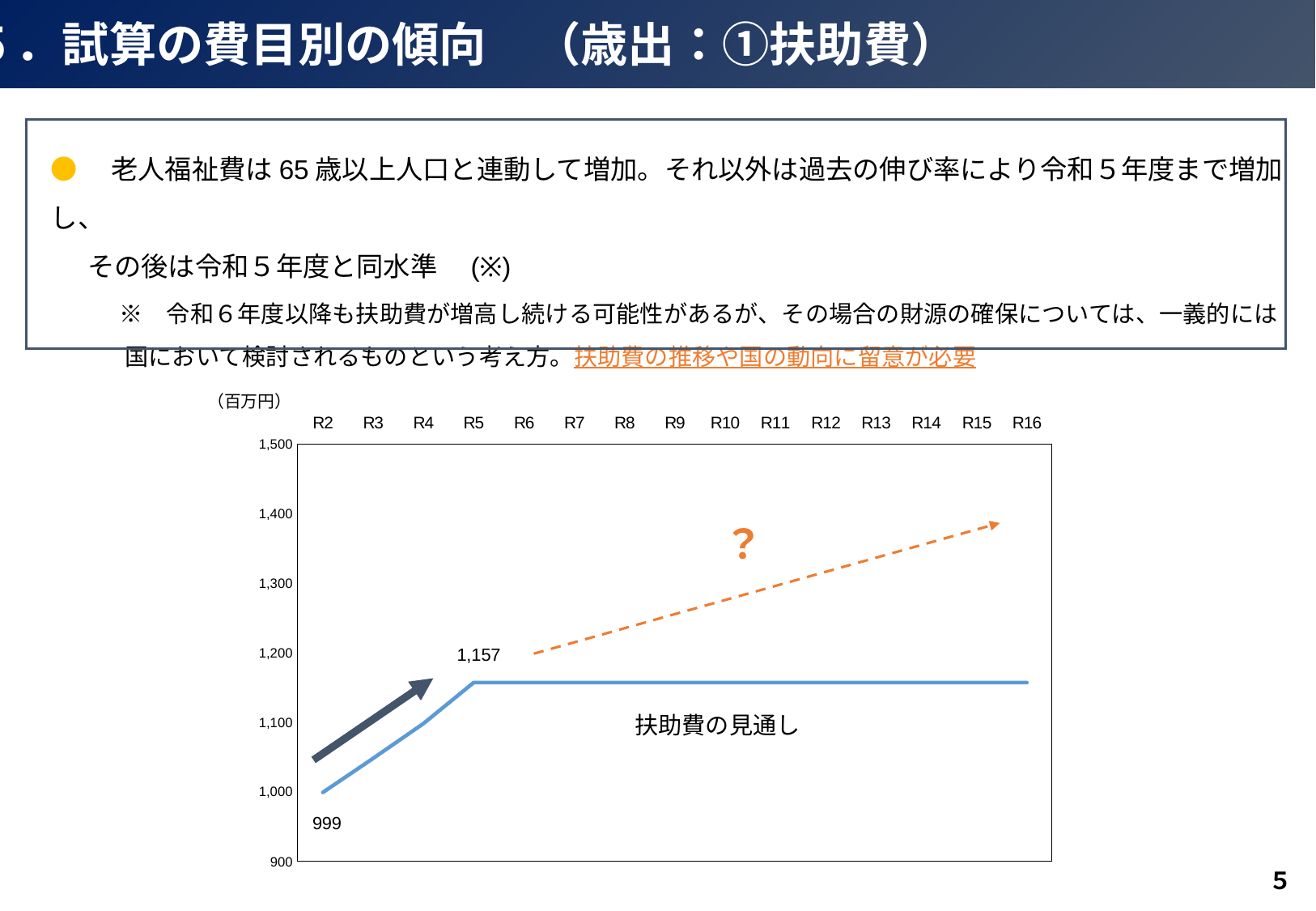

５．試算の費目別の傾向　（歳出：①扶助費）

●　老人福祉費は65歳以上人口と連動して増加。それ以外は過去の伸び率により令和５年度まで増加し、
     その後は令和５年度と同水準　(※)

　  　  ※　令和６年度以降も扶助費が増高し続ける可能性があるが、その場合の財源の確保については、一義的には
             国において検討されるものという考え方。扶助費の推移や国の動向に留意が必要

（百万円）

### Chart

| Category | 扶助費 |
|---|---|
| R2 | 999.0 |
| R3 | 1048.0 |
| R4 | 1098.0 |
| R5 | 1157.0 |
| R6 | 1157.0 |
| R7 | 1157.0 |
| R8 | 1157.0 |
| R9 | 1157.0 |
| R10 | 1157.0 |
| R11 | 1157.0 |
| R12 | 1157.0 |
| R13 | 1157.0 |
| R14 | 1157.0 |
| R15 | 1157.0 |
| R16 | 1157.0 |
？
1,157
　扶助費の見通し
999
５